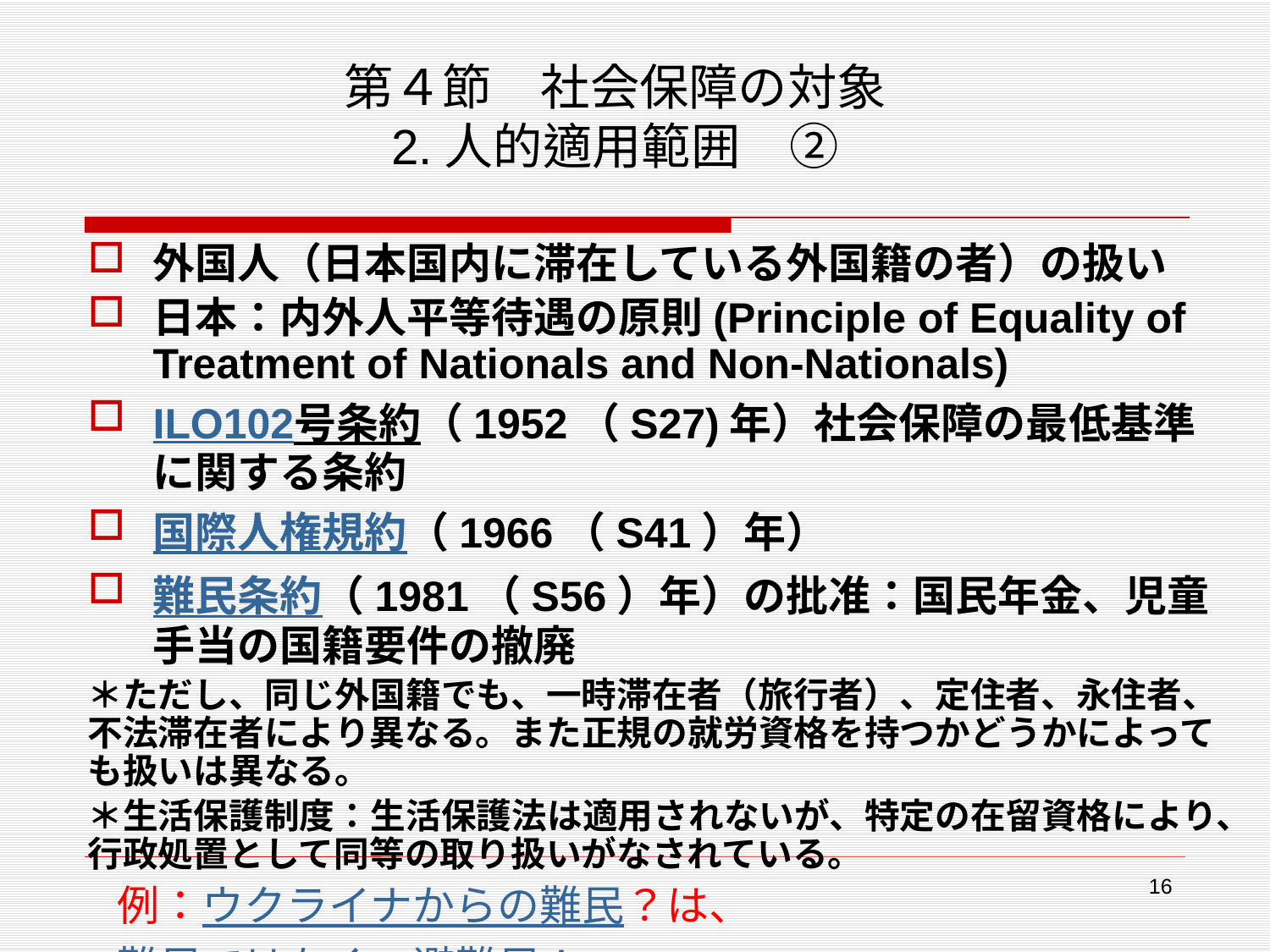

# 第４節　社会保障の対象 2.人的適用範囲　②
外国人（日本国内に滞在している外国籍の者）の扱い
日本：内外人平等待遇の原則(Principle of Equality of Treatment of Nationals and Non-Nationals)
ILO102号条約（1952（S27)年）社会保障の最低基準に関する条約
国際人権規約（1966（S41）年）
難民条約（1981（S56）年）の批准：国民年金、児童手当の国籍要件の撤廃
＊ただし、同じ外国籍でも、一時滞在者（旅行者）、定住者、永住者、不法滞在者により異なる。また正規の就労資格を持つかどうかによっても扱いは異なる。
＊生活保護制度：生活保護法は適用されないが、特定の在留資格により、行政処置として同等の取り扱いがなされている。

16
例：ウクライナからの難民？は、難民ではなく、避難民！